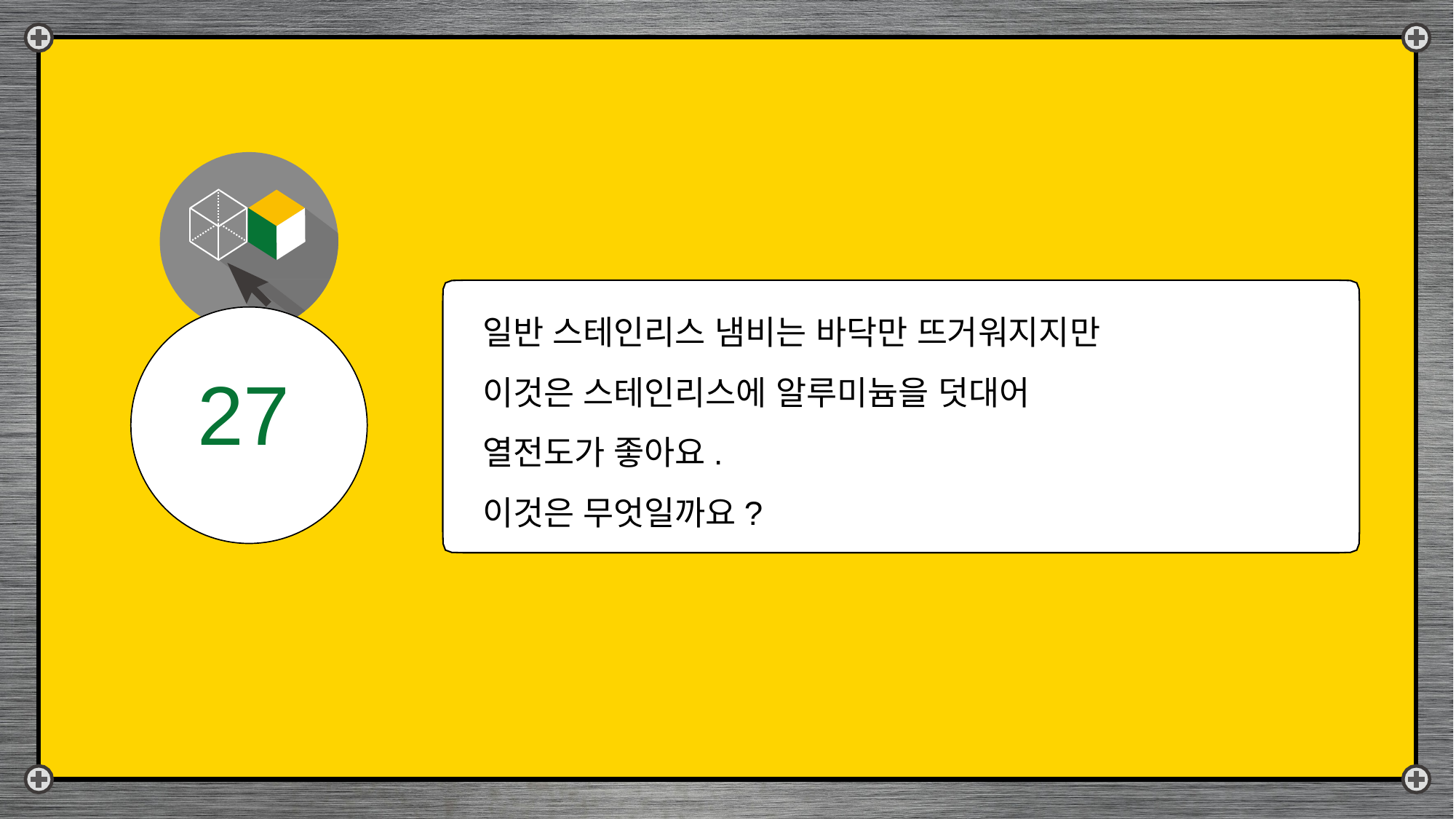

일반 스테인리스 냄비는 바닥만 뜨거워지지만
이것은 스테인리스에 알루미늄을 덧대어
열전도가 좋아요.
이것은 무엇일까요?

27